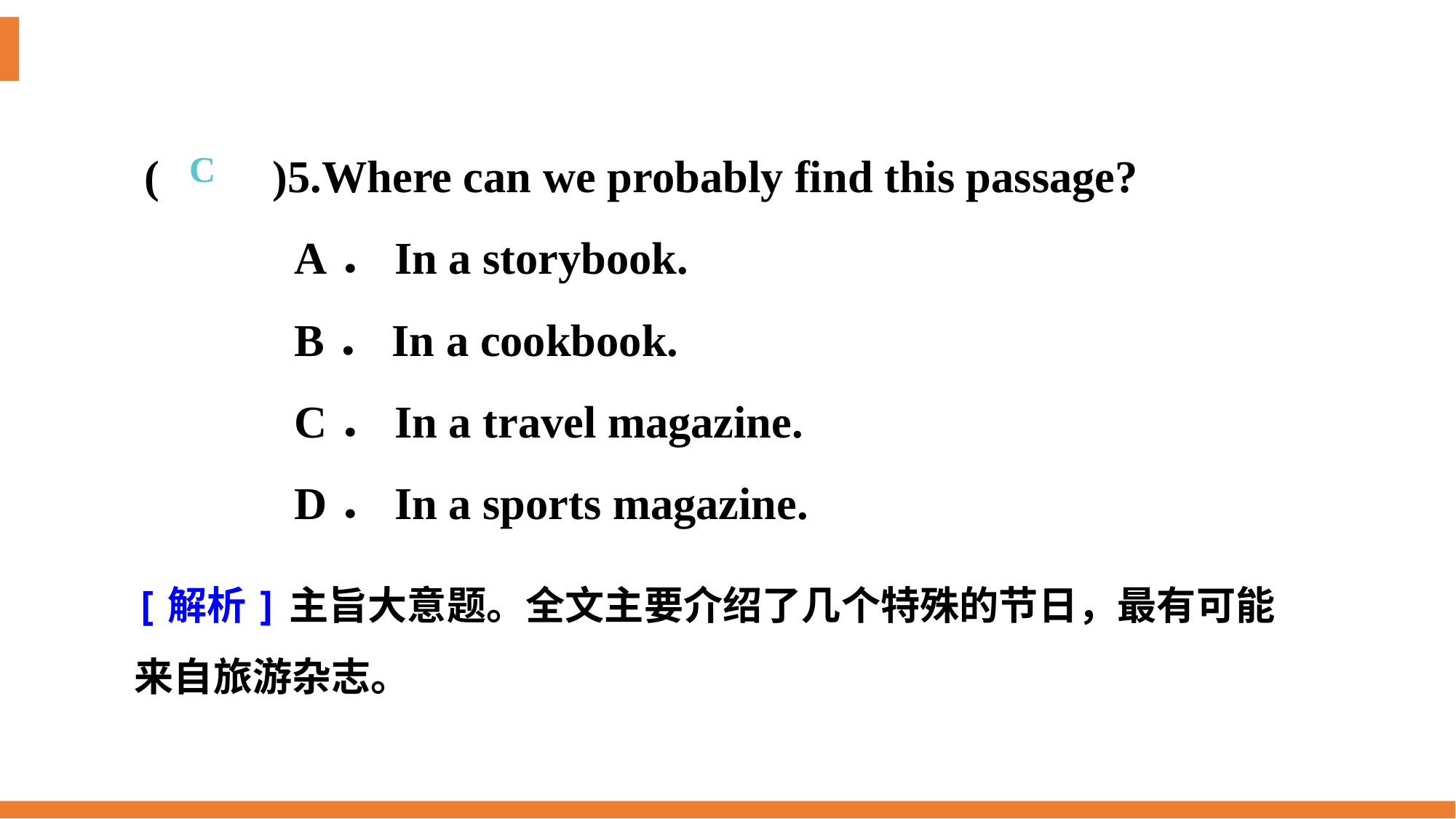

(　　)5.Where can we probably find this passage?
A．In a storybook.
B．In a cookbook.
C．In a travel magazine.
D．In a sports magazine.
C
[解析]主旨大意题。全文主要介绍了几个特殊的节日，最有可能来自旅游杂志。